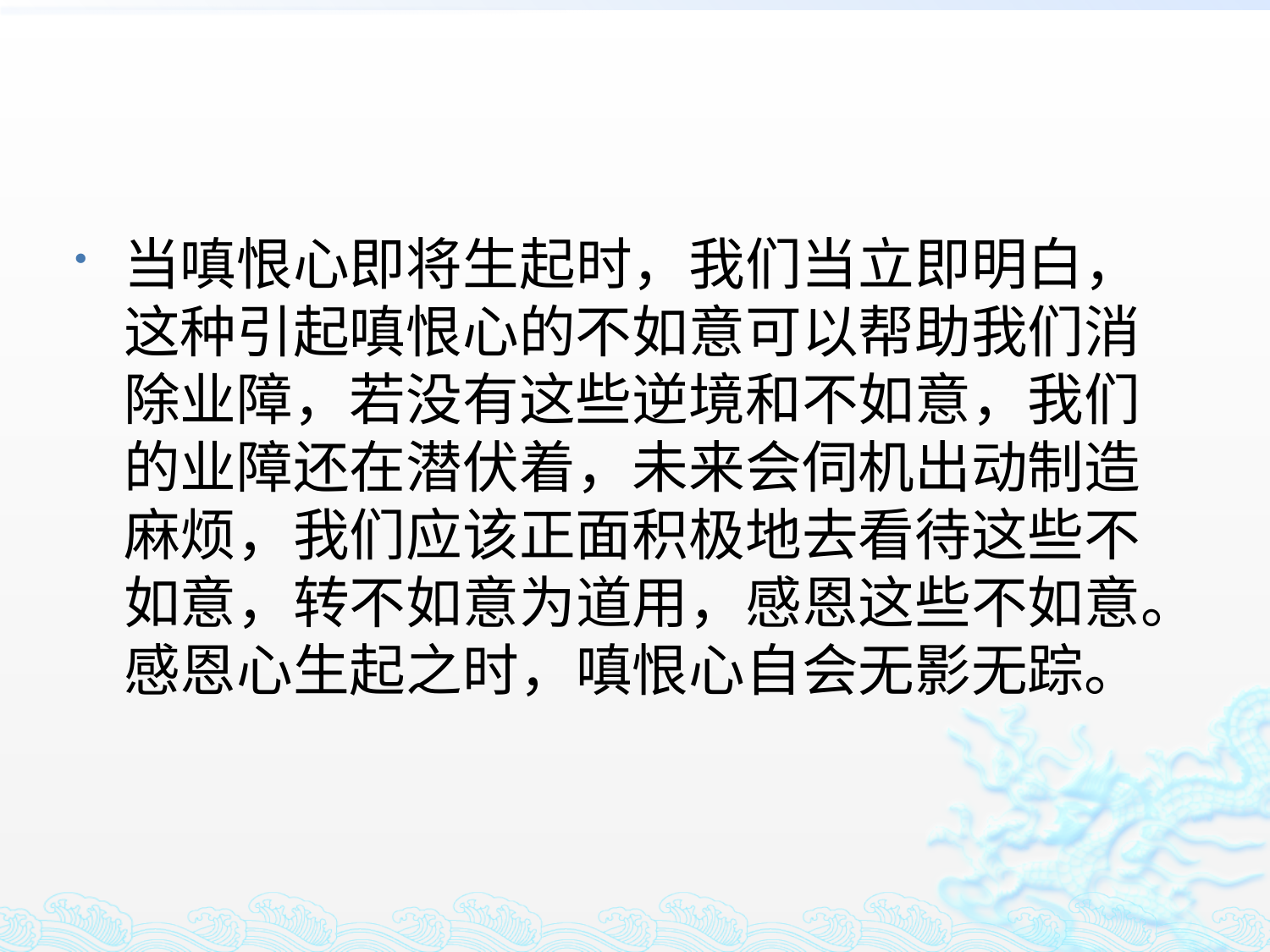

当嗔恨心即将生起时，我们当立即明白，这种引起嗔恨心的不如意可以帮助我们消除业障，若没有这些逆境和不如意，我们的业障还在潜伏着，未来会伺机出动制造麻烦，我们应该正面积极地去看待这些不如意，转不如意为道用，感恩这些不如意。感恩心生起之时，嗔恨心自会无影无踪。